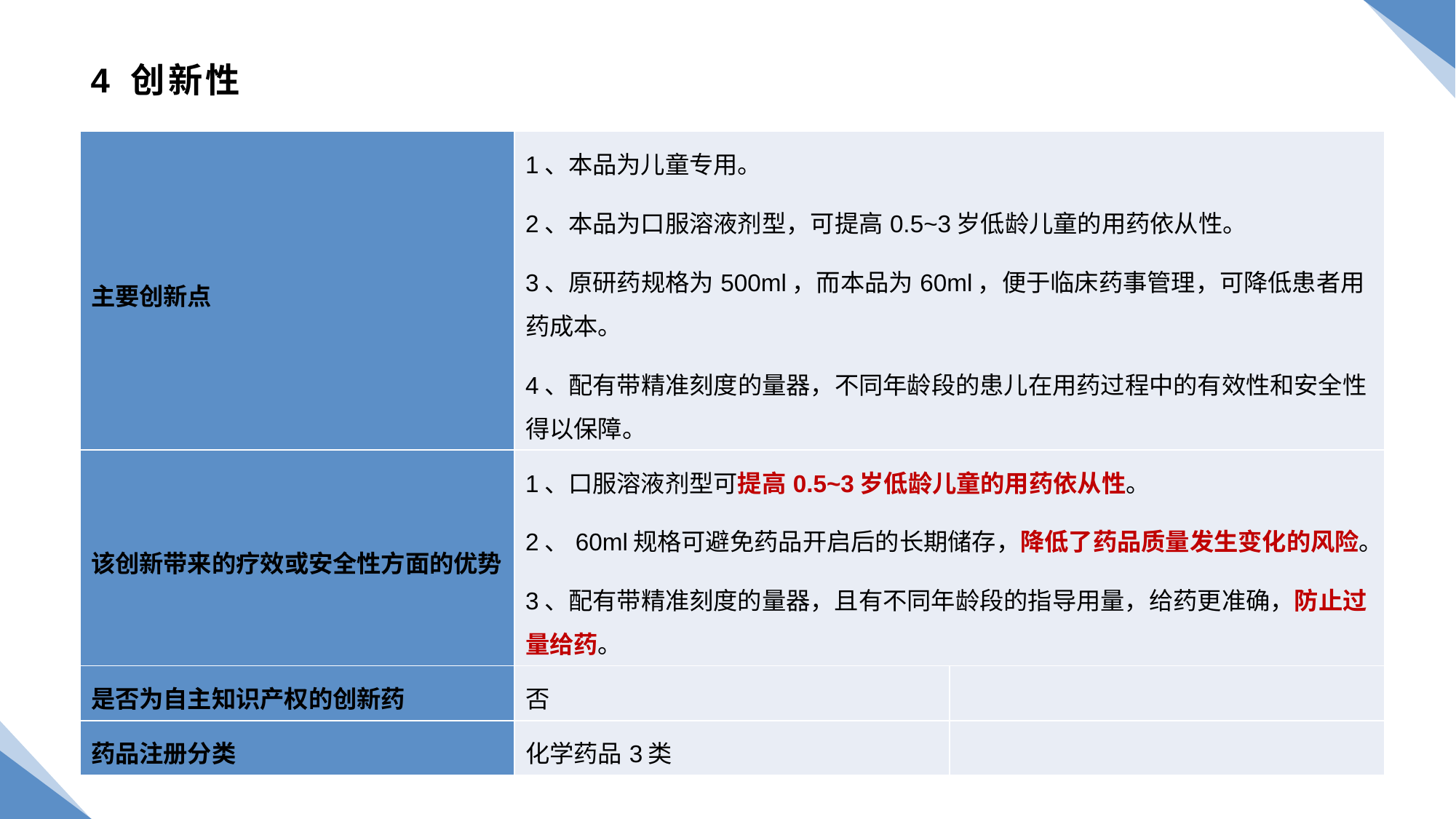

# 4 创新性
| 主要创新点 | 1、本品为儿童专用。 2、本品为口服溶液剂型，可提高0.5~3岁低龄儿童的用药依从性。 3、原研药规格为500ml，而本品为60ml，便于临床药事管理，可降低患者用药成本。 4、配有带精准刻度的量器，不同年龄段的患儿在用药过程中的有效性和安全性得以保障。 |  |
| --- | --- | --- |
| 该创新带来的疗效或安全性方面的优势 | 1、口服溶液剂型可提高0.5~3岁低龄儿童的用药依从性。 2、60ml规格可避免药品开启后的长期储存，降低了药品质量发生变化的风险。 3、配有带精准刻度的量器，且有不同年龄段的指导用量，给药更准确，防止过量给药。 |  |
| 是否为自主知识产权的创新药 | 否 |  |
| 药品注册分类 | 化学药品3类 |  |